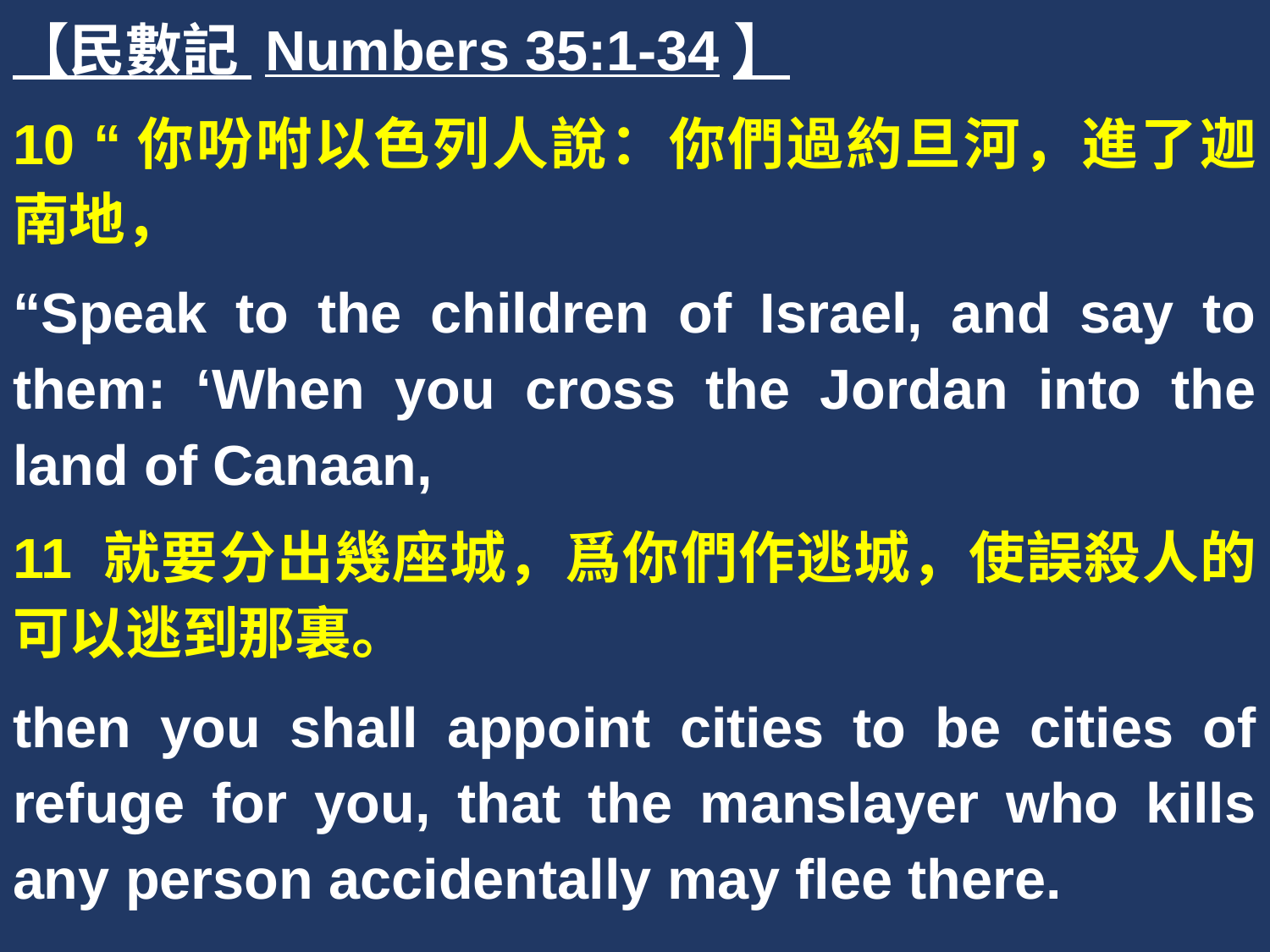

【民數記 Numbers 35:1-34】
10 “你吩咐以色列人說：你們過約旦河，進了迦南地，
“Speak to the children of Israel, and say to them: ‘When you cross the Jordan into the land of Canaan,
11 就要分出幾座城，爲你們作逃城，使誤殺人的可以逃到那裏。
then you shall appoint cities to be cities of refuge for you, that the manslayer who kills any person accidentally may flee there.